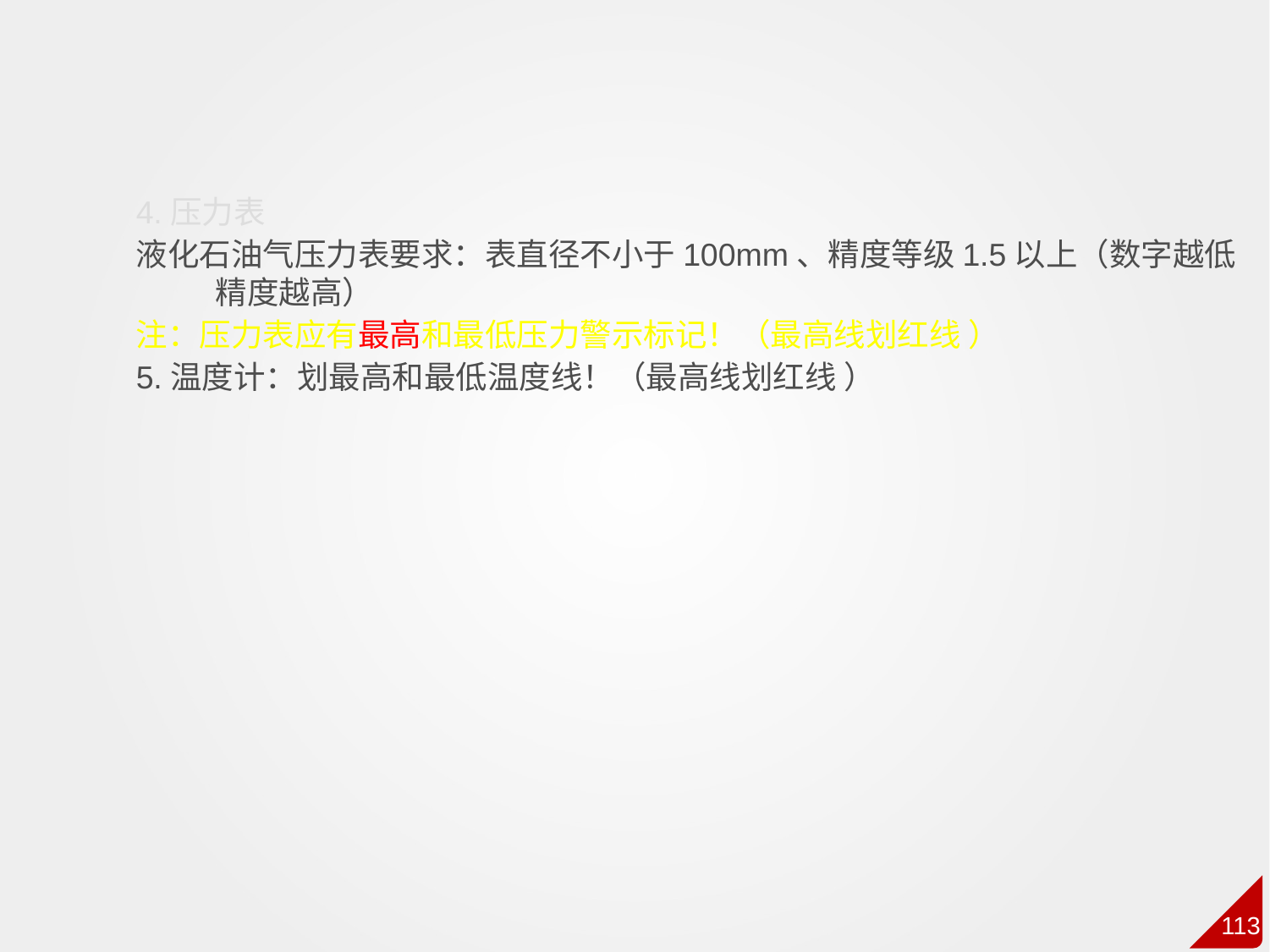

4.压力表
液化石油气压力表要求：表直径不小于100mm、精度等级1.5以上（数字越低精度越高）
注：压力表应有最高和最低压力警示标记！（最高线划红线 ）
5.温度计：划最高和最低温度线！（最高线划红线 ）